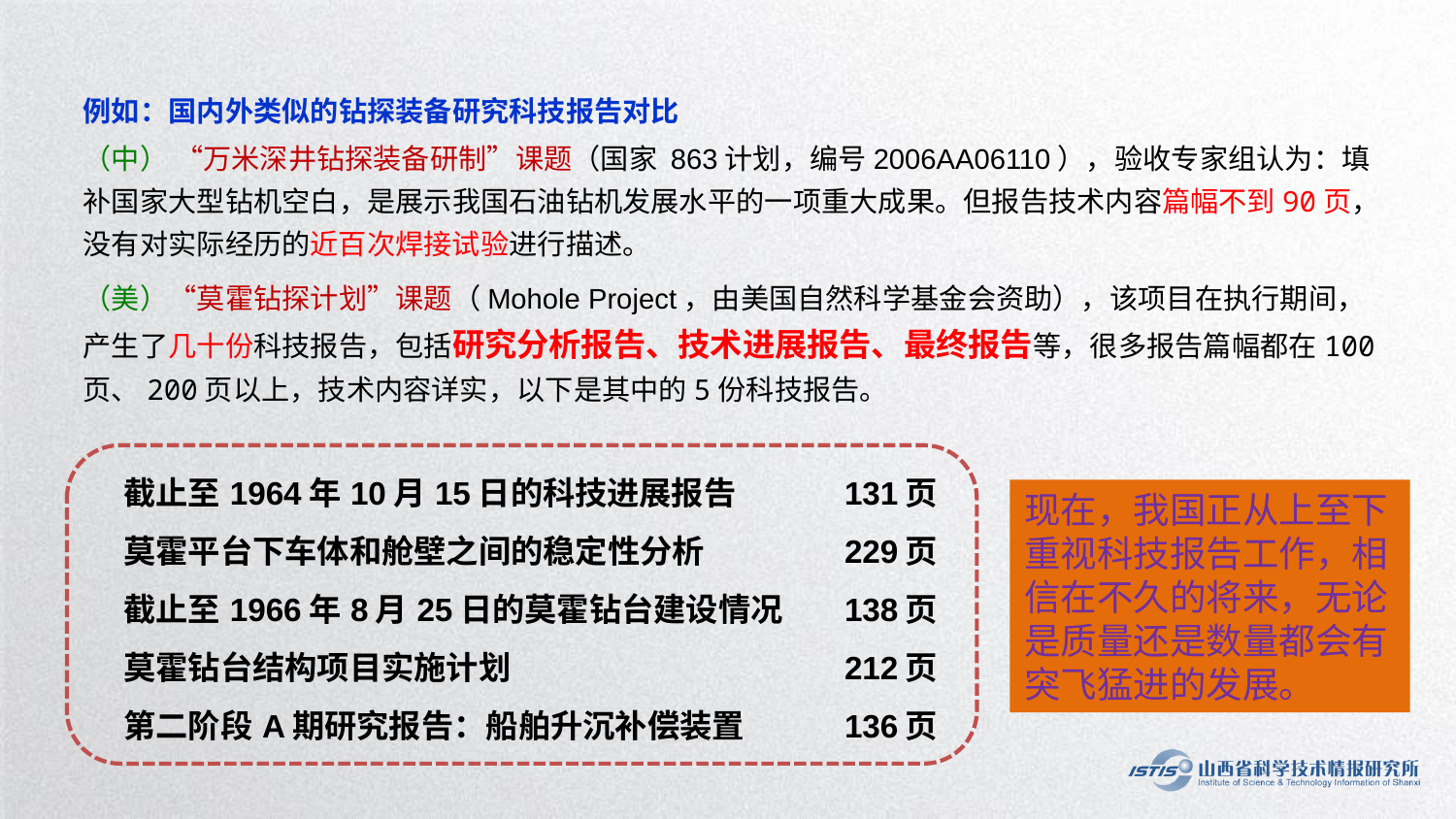

例如：国内外类似的钻探装备研究科技报告对比
（中） “万米深井钻探装备研制”课题（国家 863计划，编号2006AA06110），验收专家组认为：填补国家大型钻机空白，是展示我国石油钻机发展水平的一项重大成果。但报告技术内容篇幅不到90页，没有对实际经历的近百次焊接试验进行描述。
（美）“莫霍钻探计划”课题（Mohole Project，由美国自然科学基金会资助），该项目在执行期间，产生了几十份科技报告，包括研究分析报告、技术进展报告、最终报告等，很多报告篇幅都在100页、200页以上，技术内容详实，以下是其中的5份科技报告。
| 截止至1964年10月15日的科技进展报告 | 131页 |
| --- | --- |
| 莫霍平台下车体和舱壁之间的稳定性分析 | 229页 |
| 截止至1966年8月25日的莫霍钻台建设情况 | 138页 |
| 莫霍钻台结构项目实施计划 | 212页 |
| 第二阶段A期研究报告：船舶升沉补偿装置 | 136页 |

现在，我国正从上至下重视科技报告工作，相信在不久的将来，无论是质量还是数量都会有突飞猛进的发展。